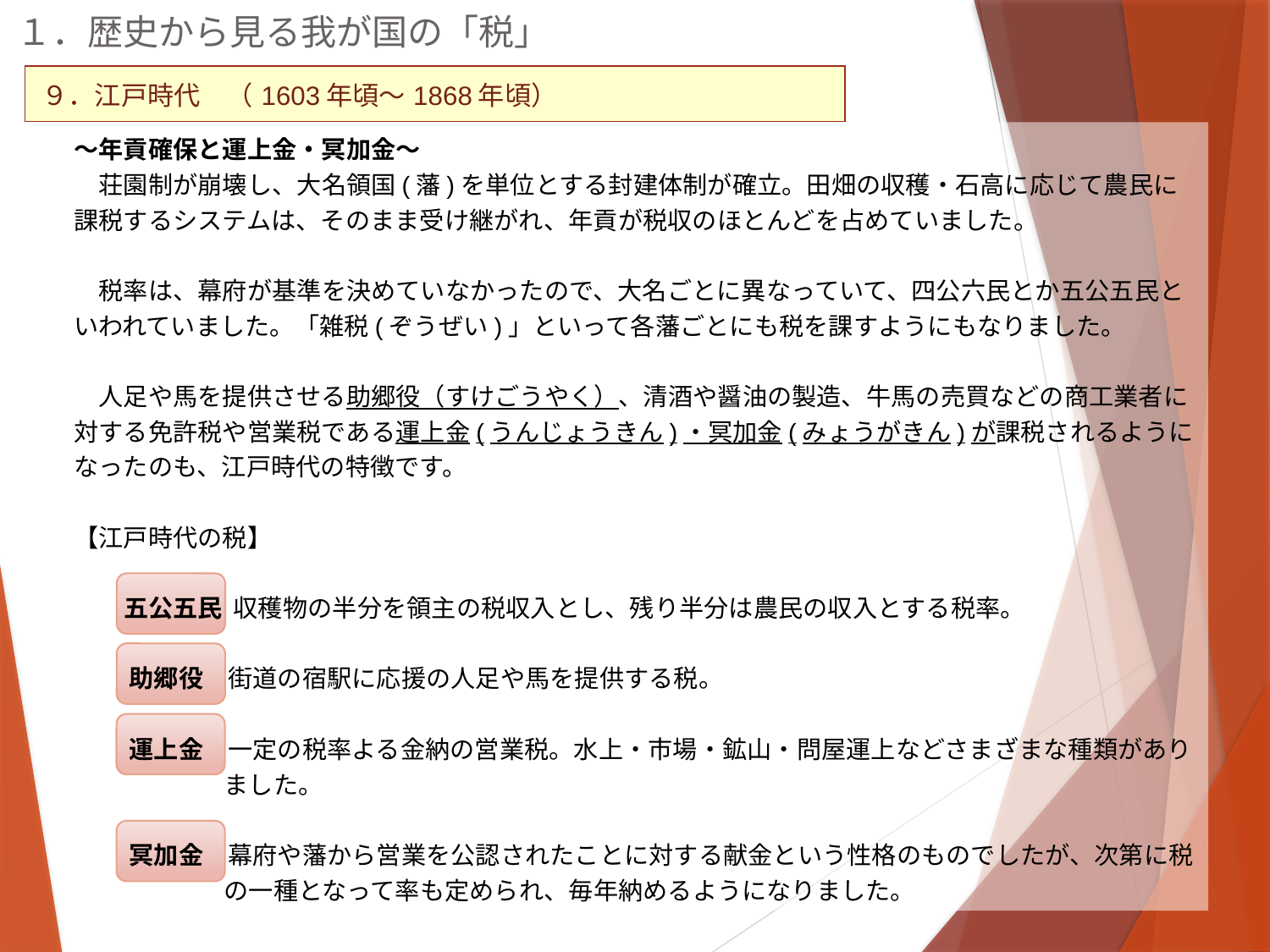

１．歴史から見る我が国の「税」
| ９．江戸時代　（1603年頃～1868年頃） |
| --- |
～年貢確保と運上金・冥加金～
　荘園制が崩壊し、大名領国(藩)を単位とする封建体制が確立。田畑の収穫・石高に応じて農民に課税するシステムは、そのまま受け継がれ、年貢が税収のほとんどを占めていました。

　税率は、幕府が基準を決めていなかったので、大名ごとに異なっていて、四公六民とか五公五民といわれていました。「雑税(ぞうぜい)」といって各藩ごとにも税を課すようにもなりました。

　人足や馬を提供させる助郷役（すけごうやく）、清酒や醤油の製造、牛馬の売買などの商工業者に対する免許税や営業税である運上金(うんじょうきん)・冥加金(みょうがきん)が課税されるようになったのも、江戸時代の特徴です。

【江戸時代の税】

　　五公五民  収穫物の半分を領主の税収入とし、残り半分は農民の収入とする税率。

　　 助郷役　街道の宿駅に応援の人足や馬を提供する税。

　　 運上金　一定の税率よる金納の営業税。水上・市場・鉱山・問屋運上などさまざまな種類がありました。

　　 冥加金　幕府や藩から営業を公認されたことに対する献金という性格のものでしたが、次第に税の一種となって率も定められ、毎年納めるようになりました。